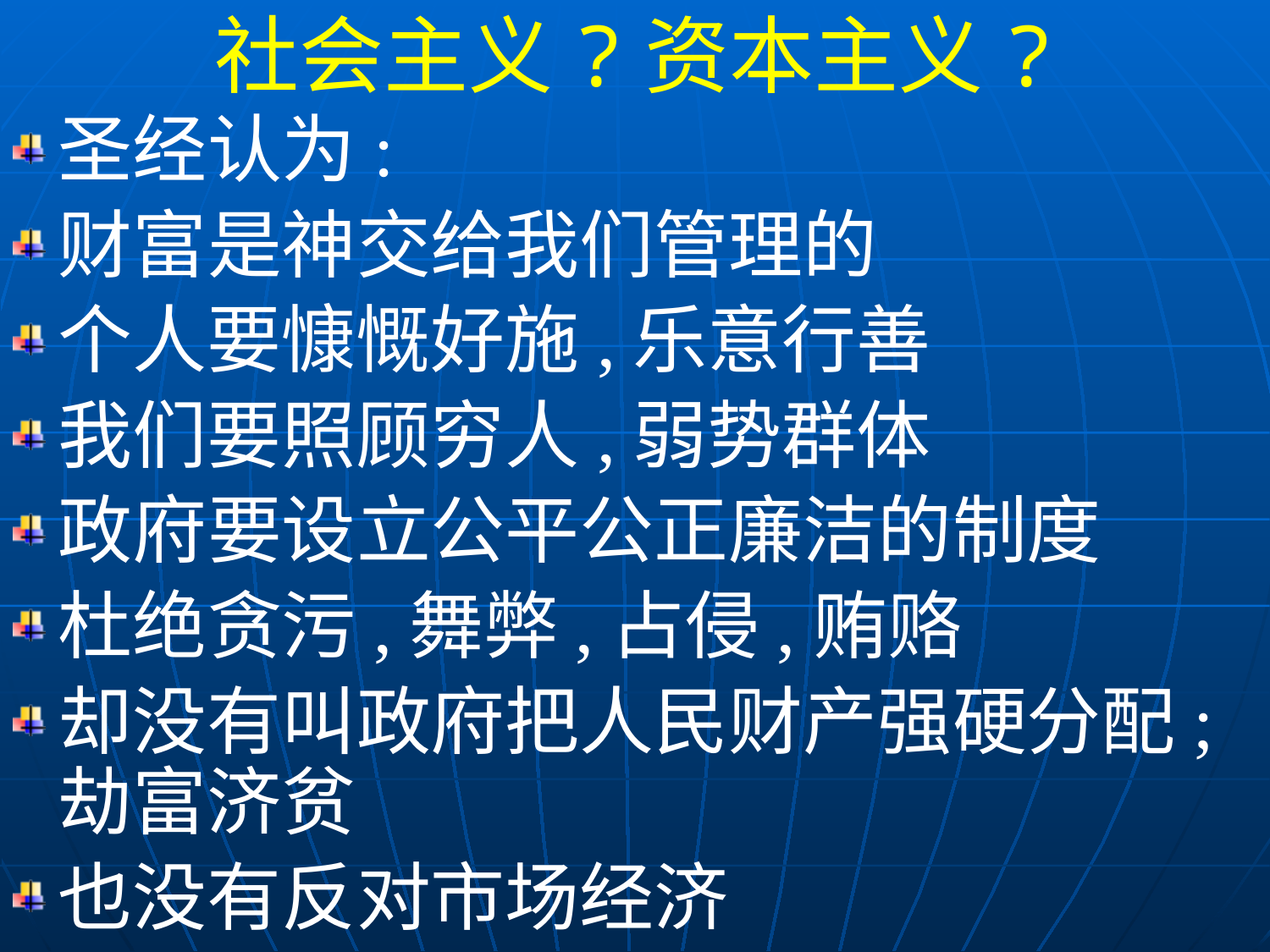

社会主义?资本主义?
圣经认为:
财富是神交给我们管理的
个人要慷慨好施,乐意行善
我们要照顾穷人,弱势群体
政府要设立公平公正廉洁的制度
杜绝贪污,舞弊,占侵,贿赂
却没有叫政府把人民财产强硬分配;劫富济贫
也没有反对市场经济